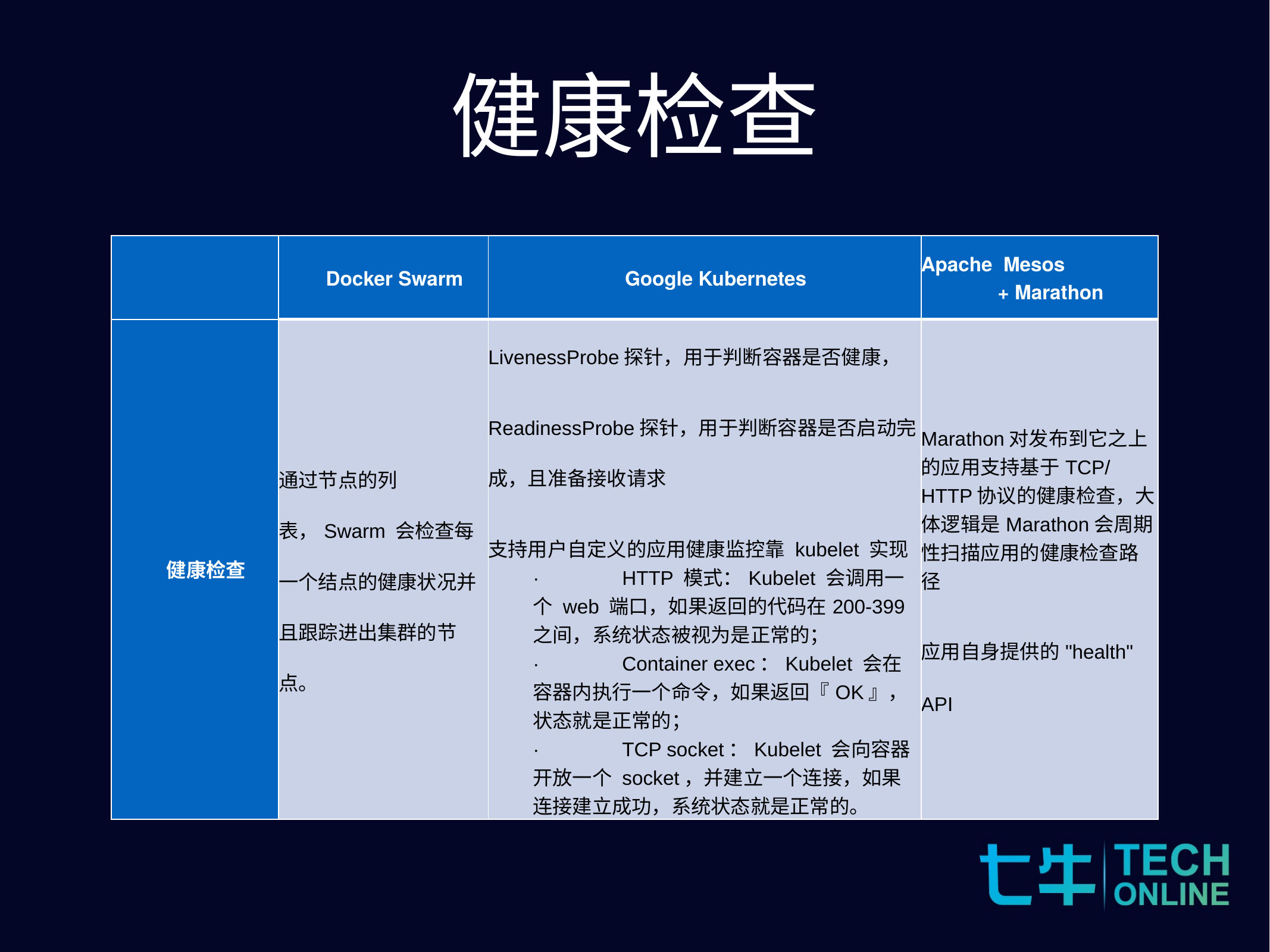

健康检查
|  | Docker Swarm | Google Kubernetes | Apache Mesos + Marathon |
| --- | --- | --- | --- |
| 健康检查 | 通过节点的列表，Swarm 会检查每一个结点的健康状况并且跟踪进出集群的节点。 | LivenessProbe探针，用于判断容器是否健康， ReadinessProbe探针，用于判断容器是否启动完成，且准备接收请求 支持用户自定义的应用健康监控靠 kubelet 实现 · HTTP 模式：Kubelet 会调用一个 web 端口，如果返回的代码在200-399之间，系统状态被视为是正常的； · Container exec：Kubelet 会在容器内执行一个命令，如果返回『OK』，状态就是正常的； · TCP socket：Kubelet 会向容器开放一个 socket，并建立一个连接，如果连接建立成功，系统状态就是正常的。 | Marathon对发布到它之上的应用支持基于TCP/HTTP协议的健康检查，大体逻辑是Marathon会周期性扫描应用的健康检查路径 应用自身提供的"health" API |